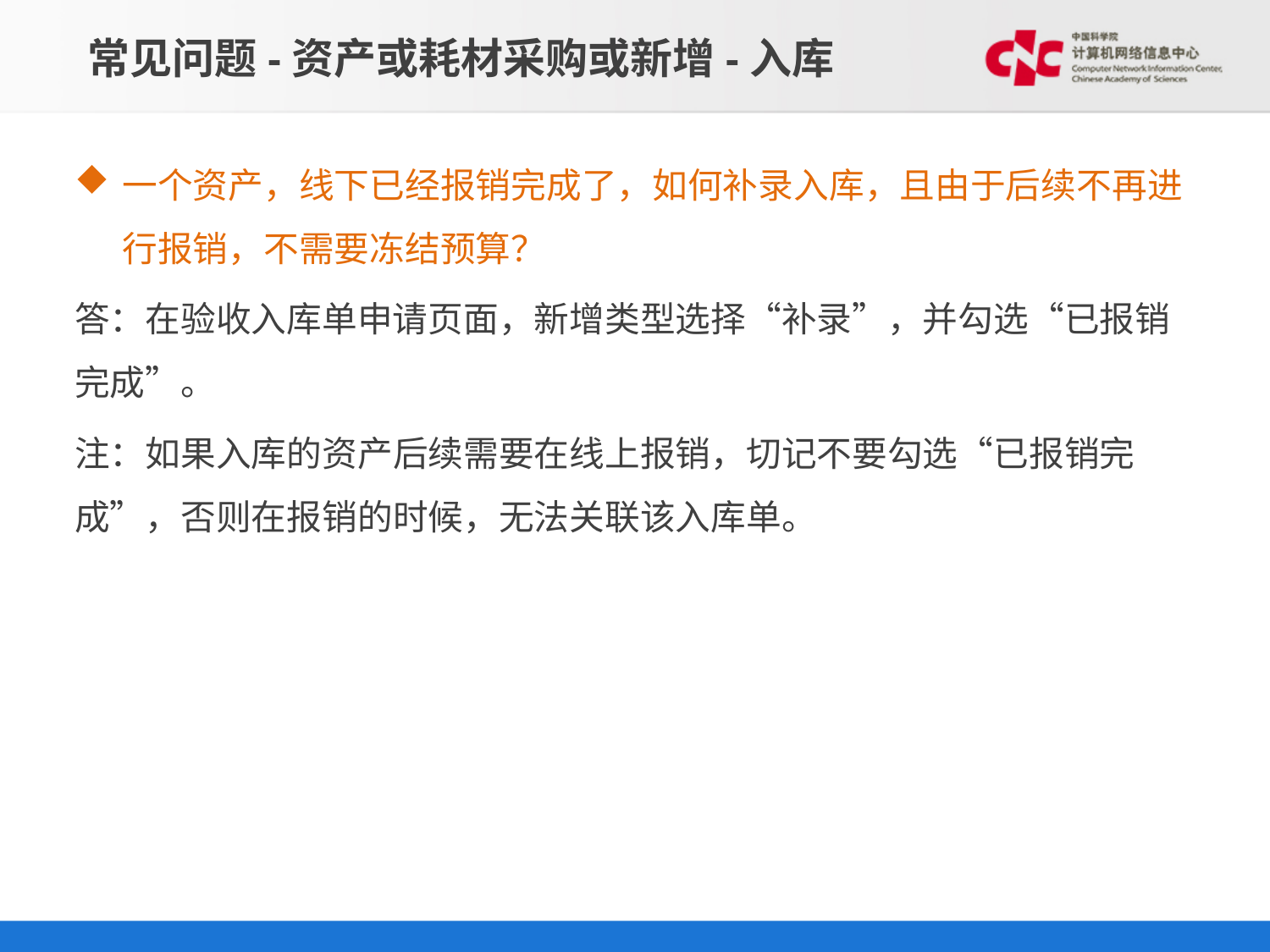

# 常见问题-资产或耗材采购或新增-入库
一个资产，线下已经报销完成了，如何补录入库，且由于后续不再进行报销，不需要冻结预算？
答：在验收入库单申请页面，新增类型选择“补录”，并勾选“已报销完成”。
注：如果入库的资产后续需要在线上报销，切记不要勾选“已报销完成”，否则在报销的时候，无法关联该入库单。